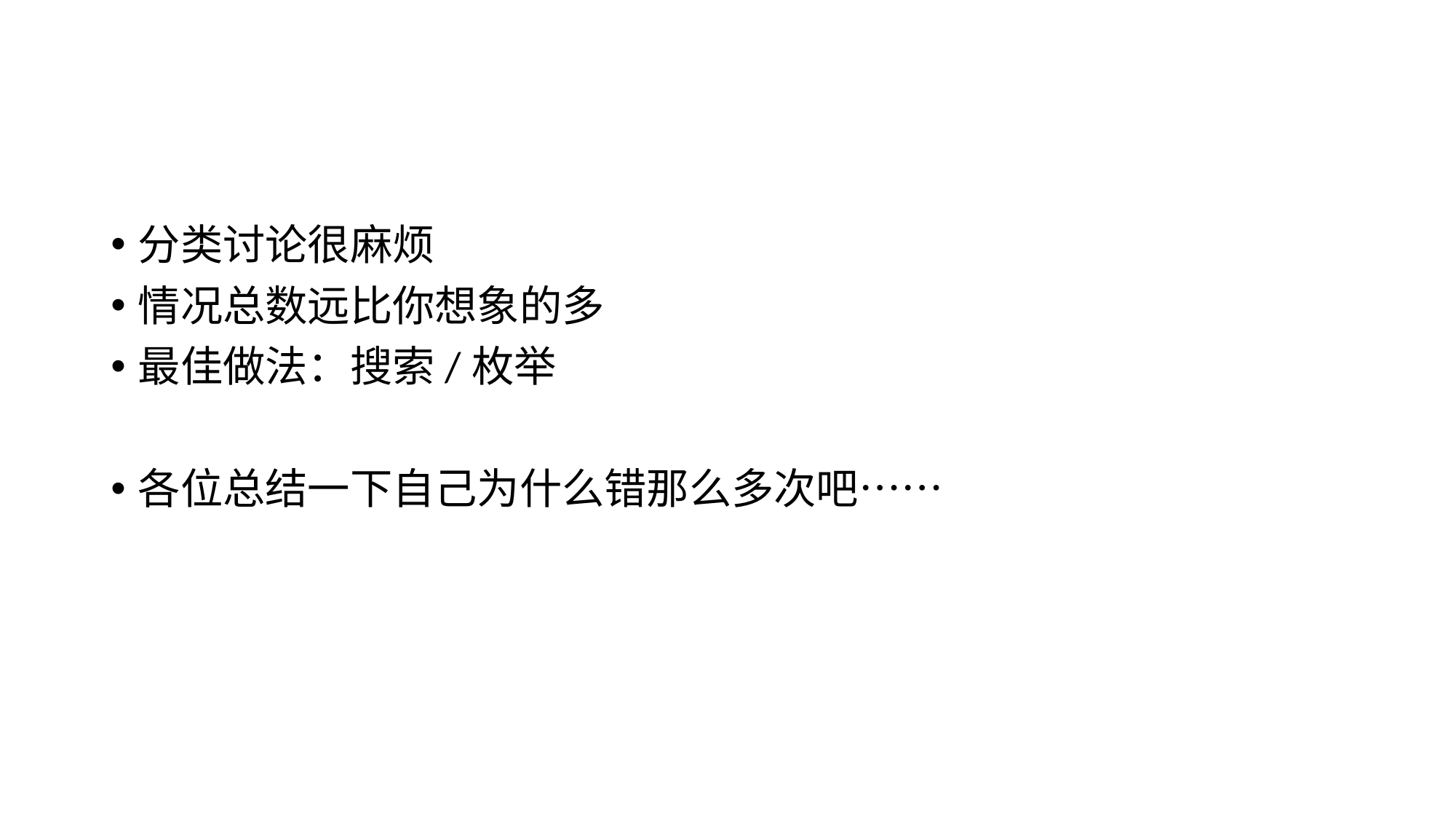

#
分类讨论很麻烦
情况总数远比你想象的多
最佳做法：搜索/枚举

各位总结一下自己为什么错那么多次吧……